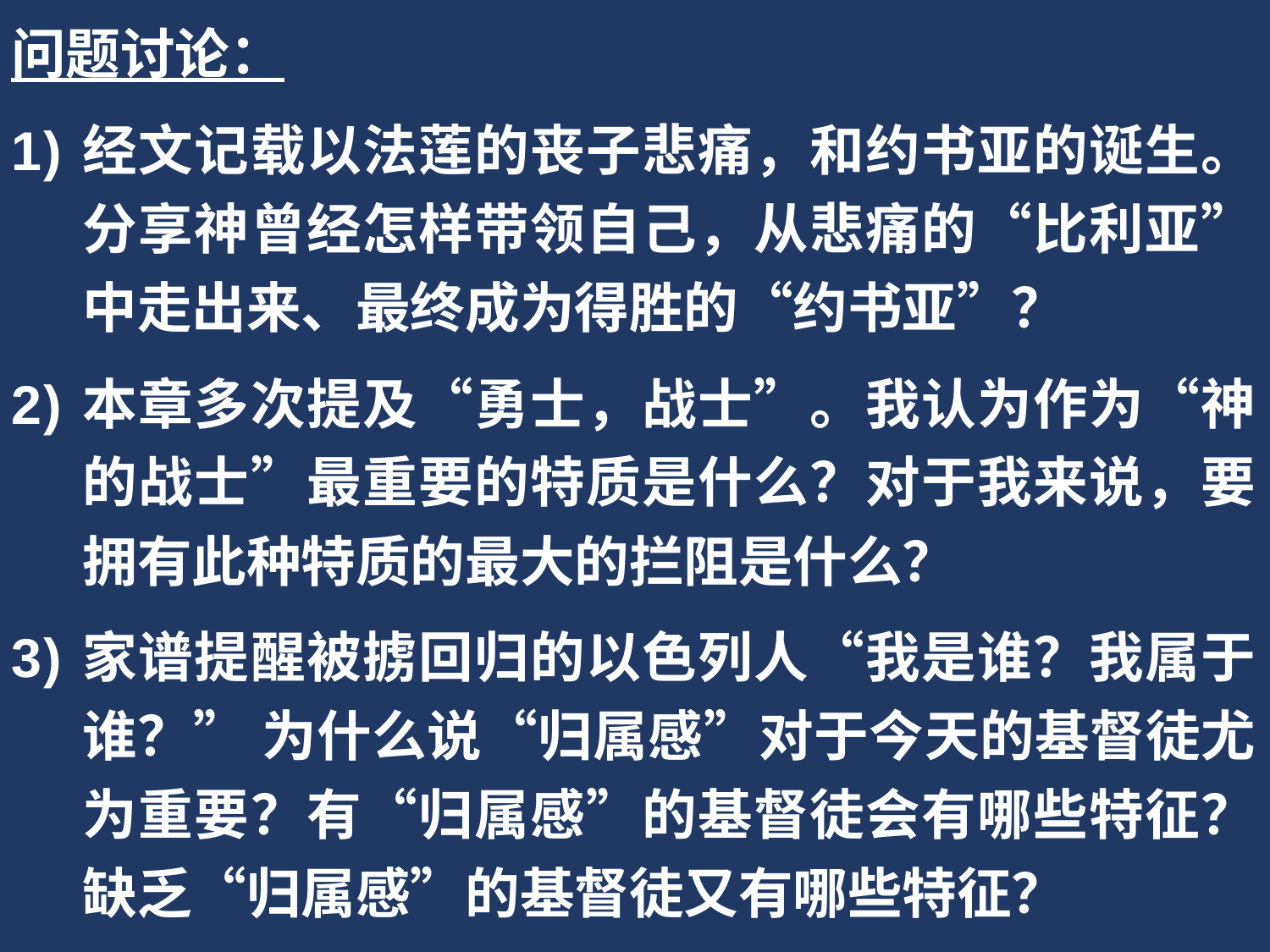

问题讨论：
经文记载以法莲的丧子悲痛，和约书亚的诞生。分享神曾经怎样带领自己，从悲痛的“比利亚”中走出来、最终成为得胜的“约书亚”？
本章多次提及“勇士，战士”。我认为作为“神的战士”最重要的特质是什么？对于我来说，要拥有此种特质的最大的拦阻是什么？
家谱提醒被掳回归的以色列人“我是谁？我属于谁？” 为什么说“归属感”对于今天的基督徒尤为重要？有“归属感”的基督徒会有哪些特征？缺乏“归属感”的基督徒又有哪些特征？